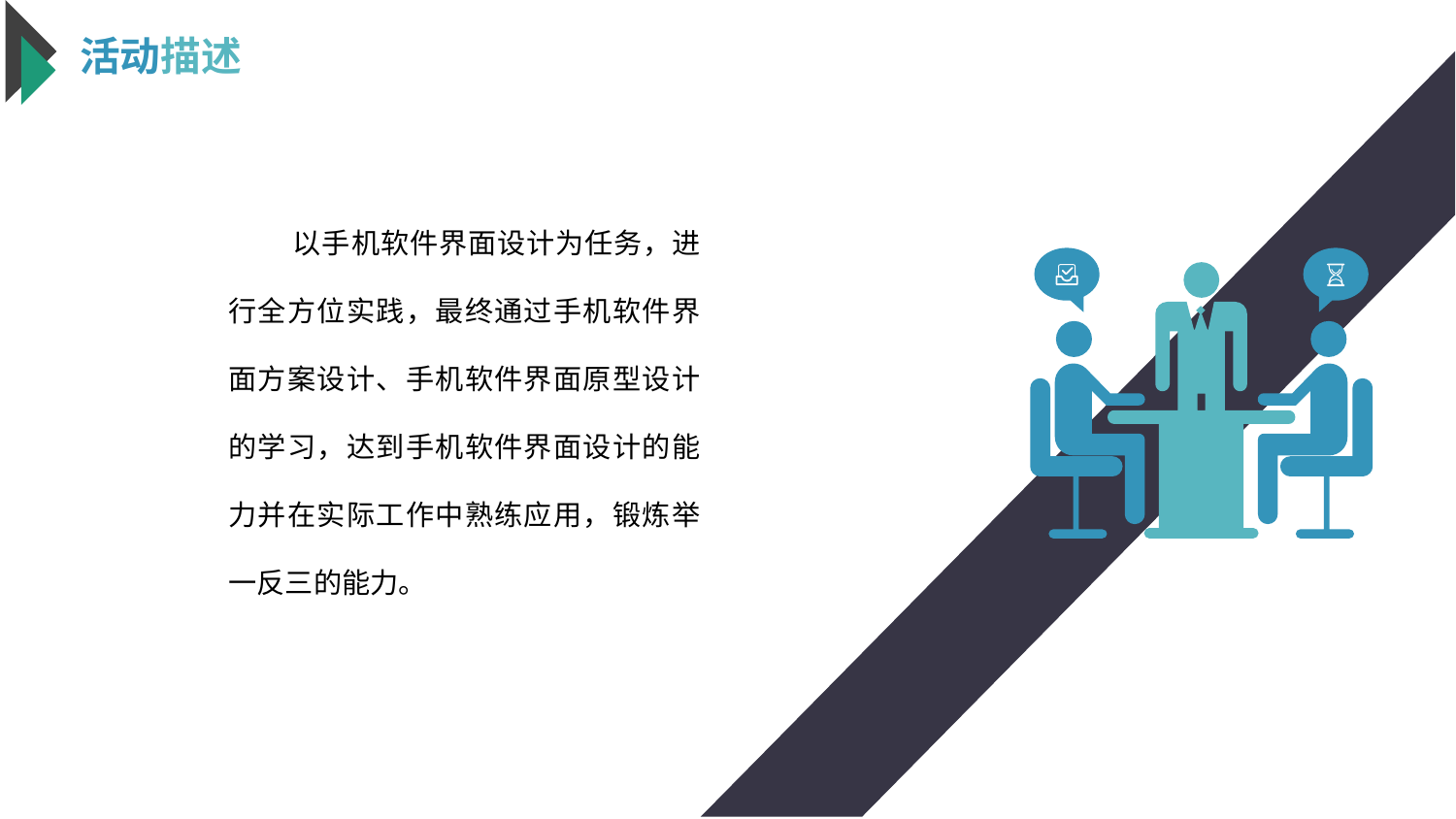

活动描述

        以手机软件界面设计为任务，进行全方位实践，最终通过手机软件界面方案设计、手机软件界面原型设计的学习，达到手机软件界面设计的能力并在实际工作中熟练应用，锻炼举一反三的能力。